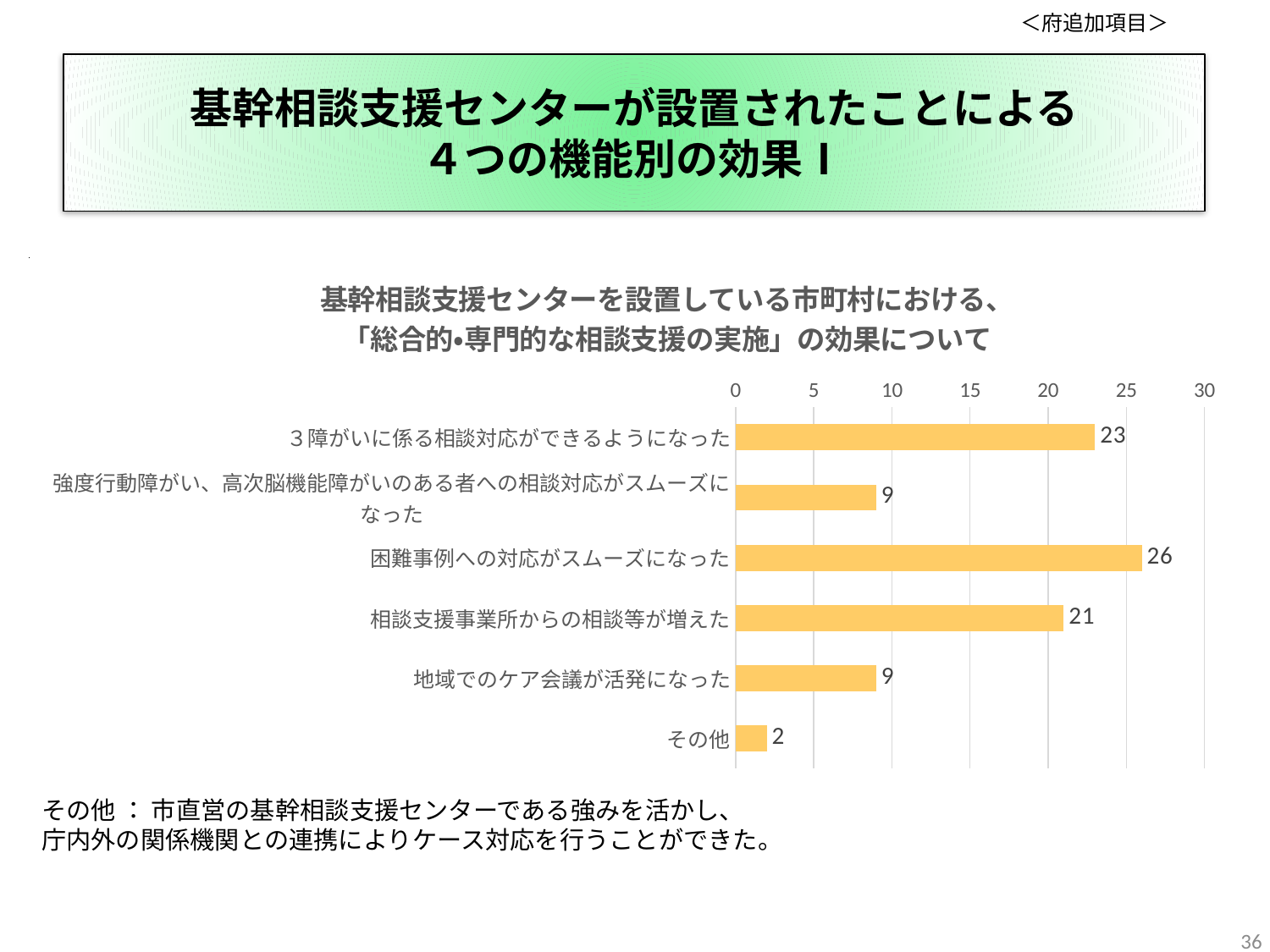

＜府追加項目＞
# 基幹相談支援センターが設置されたことによる ４つの機能別の効果Ⅰ

### Chart

| Category |
|---|

### Chart: 基幹相談支援センターを設置している市町村における、
「総合的・専門的な相談支援の実施」の効果について

| Category |  |
|---|---|
| ３障がいに係る相談対応ができるようになった | 23.0 |
| 強度行動障がい、高次脳機能障がいのある者への相談対応がスムーズになった | 9.0 |
| 困難事例への対応がスムーズになった | 26.0 |
| 相談支援事業所からの相談等が増えた | 21.0 |
| 地域でのケア会議が活発になった | 9.0 |
| その他 | 2.0 |
その他 ： 市直営の基幹相談支援センターである強みを活かし、
庁内外の関係機関との連携によりケース対応を行うことができた。
36